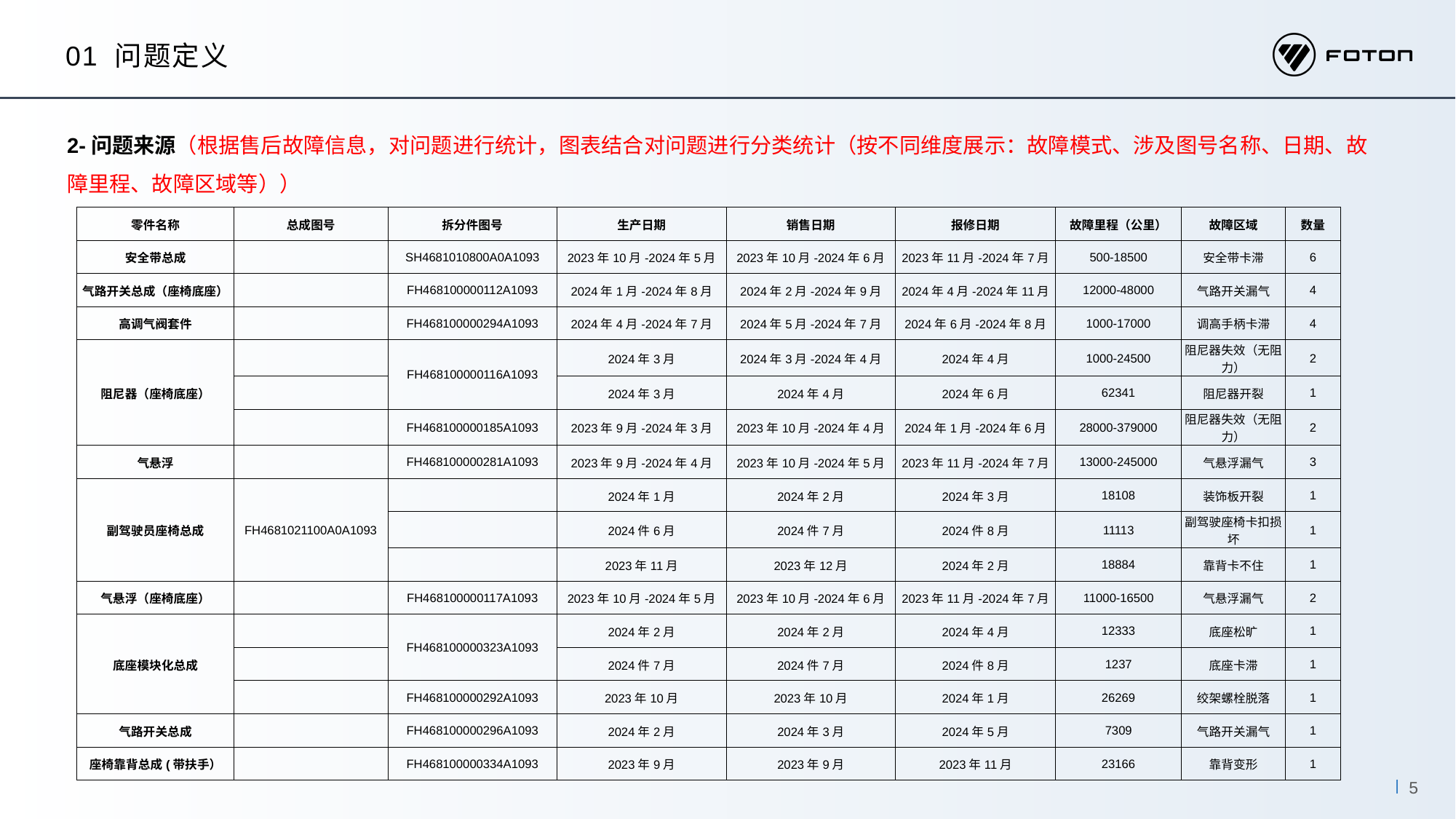

01 问题定义
2-问题来源（根据售后故障信息，对问题进行统计，图表结合对问题进行分类统计（按不同维度展示：故障模式、涉及图号名称、日期、故障里程、故障区域等））

| 零件名称 | 总成图号 | 拆分件图号 | 生产日期 | 销售日期 | 报修日期 | 故障里程（公里） | 故障区域 | 数量 |
| --- | --- | --- | --- | --- | --- | --- | --- | --- |
| 安全带总成 |  | SH4681010800A0A1093 | 2023年10月-2024年5月 | 2023年10月-2024年6月 | 2023年11月-2024年7月 | 500-18500 | 安全带卡滞 | 6 |
| 气路开关总成（座椅底座） |  | FH468100000112A1093 | 2024年1月-2024年8月 | 2024年2月-2024年9月 | 2024年4月-2024年11月 | 12000-48000 | 气路开关漏气 | 4 |
| 高调气阀套件 |  | FH468100000294A1093 | 2024年4月-2024年7月 | 2024年5月-2024年7月 | 2024年6月-2024年8月 | 1000-17000 | 调高手柄卡滞 | 4 |
| 阻尼器（座椅底座） |  | FH468100000116A1093 | 2024年3月 | 2024年3月-2024年4月 | 2024年4月 | 1000-24500 | 阻尼器失效（无阻力） | 2 |
|  |  |  | 2024年3月 | 2024年4月 | 2024年6月 | 62341 | 阻尼器开裂 | 1 |
|  |  | FH468100000185A1093 | 2023年9月-2024年3月 | 2023年10月-2024年4月 | 2024年1月-2024年6月 | 28000-379000 | 阻尼器失效（无阻力） | 2 |
| 气悬浮 |  | FH468100000281A1093 | 2023年9月-2024年4月 | 2023年10月-2024年5月 | 2023年11月-2024年7月 | 13000-245000 | 气悬浮漏气 | 3 |
| 副驾驶员座椅总成 | FH4681021100A0A1093 |  | 2024年1月 | 2024年2月 | 2024年3月 | 18108 | 装饰板开裂 | 1 |
|  |  |  | 2024件6月 | 2024件7月 | 2024件8月 | 11113 | 副驾驶座椅卡扣损坏 | 1 |
|  |  |  | 2023年11月 | 2023年12月 | 2024年2月 | 18884 | 靠背卡不住 | 1 |
| 气悬浮（座椅底座） |  | FH468100000117A1093 | 2023年10月-2024年5月 | 2023年10月-2024年6月 | 2023年11月-2024年7月 | 11000-16500 | 气悬浮漏气 | 2 |
| 底座模块化总成 |  | FH468100000323A1093 | 2024年2月 | 2024年2月 | 2024年4月 | 12333 | 底座松旷 | 1 |
|  |  |  | 2024件7月 | 2024件7月 | 2024件8月 | 1237 | 底座卡滞 | 1 |
|  |  | FH468100000292A1093 | 2023年10月 | 2023年10月 | 2024年1月 | 26269 | 绞架螺栓脱落 | 1 |
| 气路开关总成 |  | FH468100000296A1093 | 2024年2月 | 2024年3月 | 2024年5月 | 7309 | 气路开关漏气 | 1 |
| 座椅靠背总成(带扶手） |  | FH468100000334A1093 | 2023年9月 | 2023年9月 | 2023年11月 | 23166 | 靠背变形 | 1 |